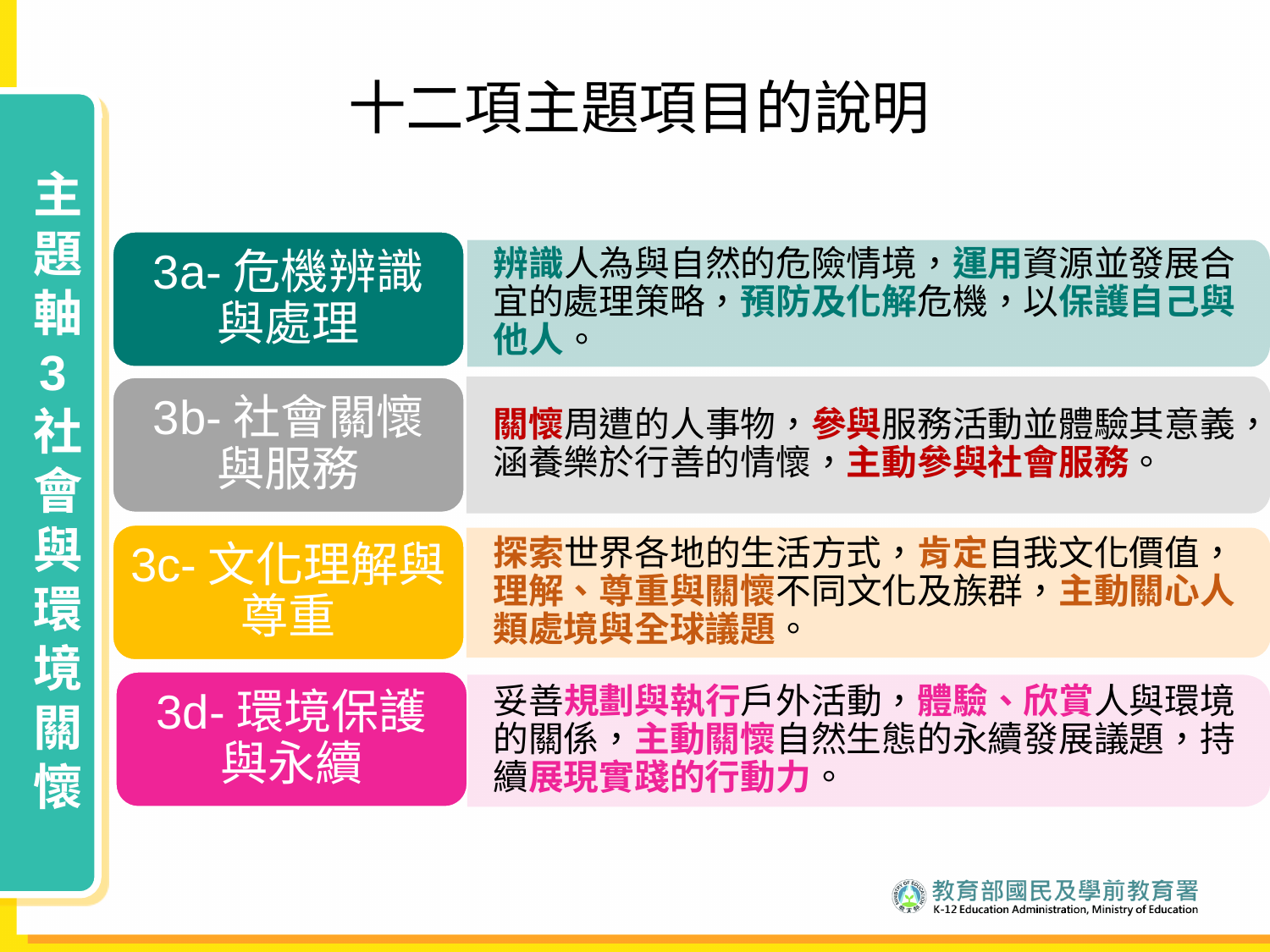

十二項主題項目的說明
主題軸
3
社會與環境關懷
3a-危機辨識與處理
辨識人為與自然的危險情境，運用資源並發展合宜的處理策略，預防及化解危機，以保護自己與他人。
3b-社會關懷與服務
關懷周遭的人事物，參與服務活動並體驗其意義，涵養樂於行善的情懷，主動參與社會服務。

3c-文化理解與尊重
探索世界各地的生活方式，肯定自我文化價值，理解、尊重與關懷不同文化及族群，主動關心人類處境與全球議題。
3d-環境保護與永續
妥善規劃與執行戶外活動，體驗、欣賞人與環境的關係，主動關懷自然生態的永續發展議題，持續展現實踐的行動力。